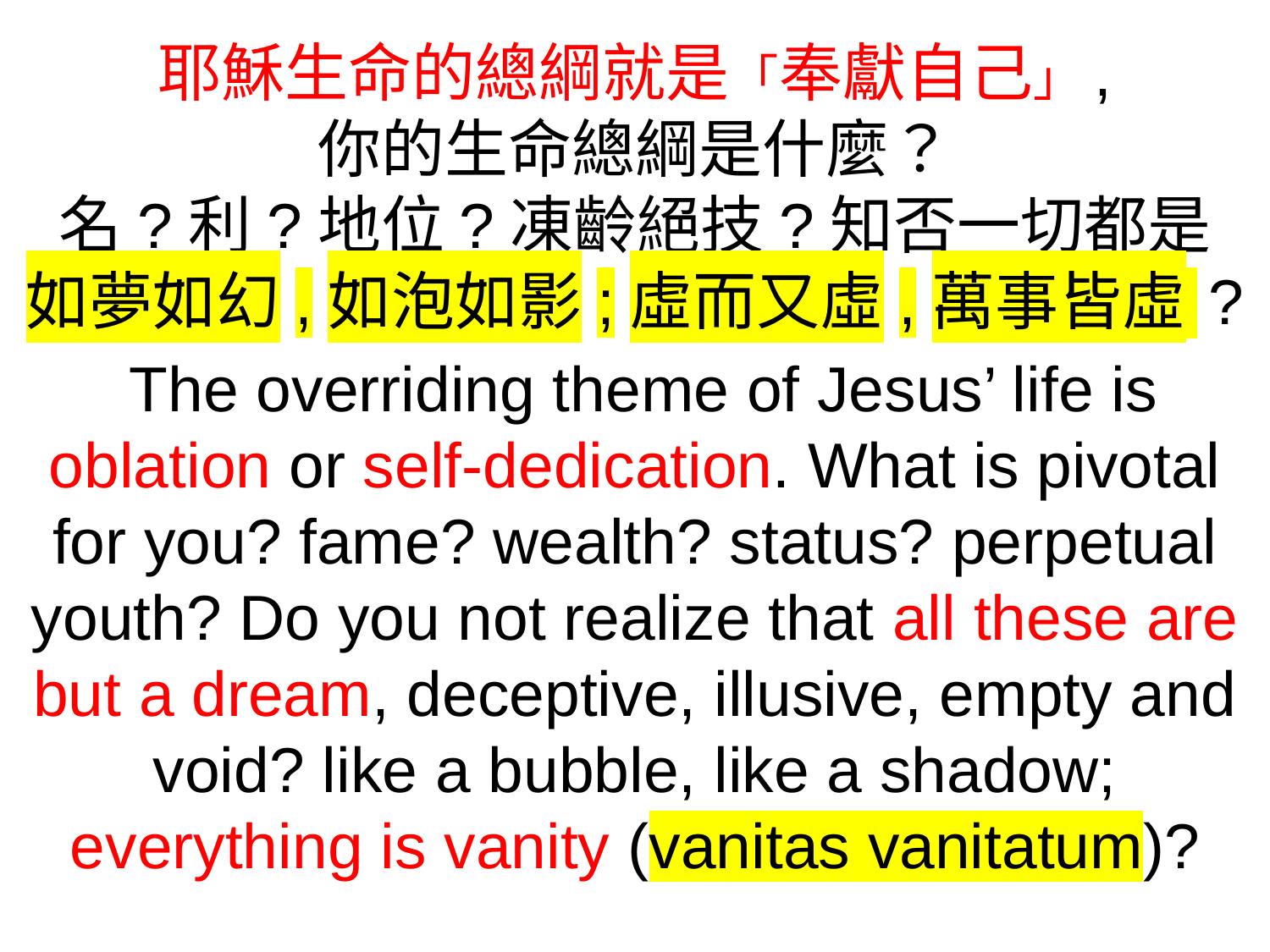

耶穌生命的總綱就是「奉獻自己」,
你的生命總綱是什麼？
名?利?地位?凍齡絕技?知否一切都是
如夢如幻,如泡如影;虛而又虛,萬事皆虛 ?
 The overriding theme of Jesus’ life is oblation or self-dedication. What is pivotal for you? fame? wealth? status? perpetual youth? Do you not realize that all these are but a dream, deceptive, illusive, empty and void? like a bubble, like a shadow; everything is vanity (vanitas vanitatum)?